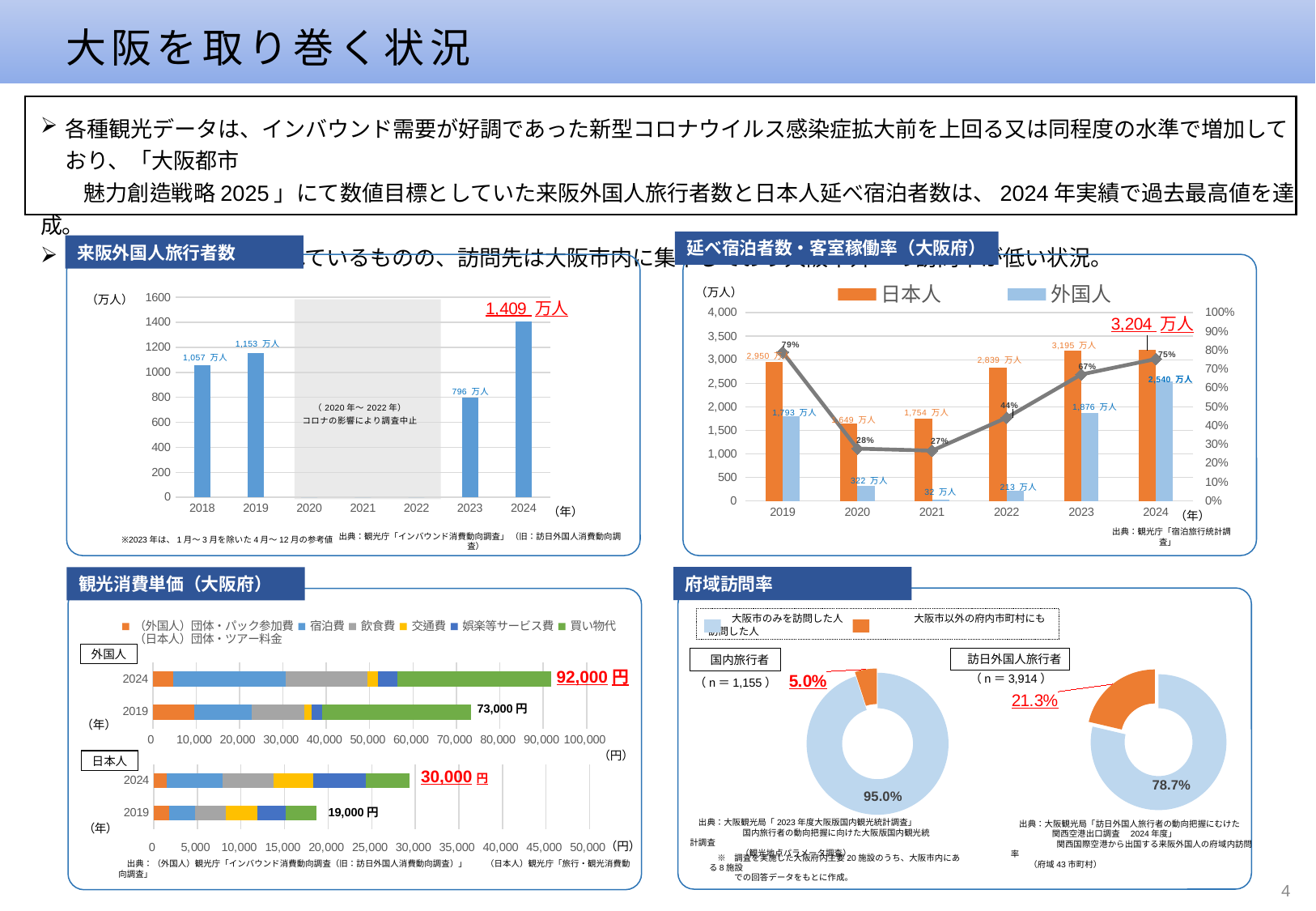

大阪を取り巻く状況

各種観光データは、インバウンド需要が好調であった新型コロナウイルス感染症拡大前を上回る又は同程度の水準で増加しており、「大阪都市
　　魅力創造戦略2025」にて数値目標としていた来阪外国人旅行者数と日本人延べ宿泊者数は、2024年実績で過去最高値を達成。
大阪に多く観光客が訪れているものの、訪問先は大阪市内に集中しており大阪市外への訪問率が低い状況。

延べ宿泊者数・客室稼働率（大阪府）
来阪外国人旅行者数

### Chart

| Category | 列1 |
|---|---|
| 2018 | 1057.0 |
| 2019 | 1153.0 |
| 2020 | 0.0 |
| 2021 | 0.0 |
| 2022 | 0.0 |
| 2023 | 796.0 |
| 2024 | 1409.0 |

### Chart

| Category | 日本人 | 外国人 | 客室稼働率 |
|---|---|---|---|
| 2019 | 2950.0 | 1793.0 | 0.79 |
| 2020 | 1649.0 | 322.0 | 0.278 |
| 2021 | 1754.0 | 32.0 | 0.267 |
| 2022 | 2839.0 | 213.0 | 0.442 |
| 2023 | 3195.0 | 1876.0 | 0.672 |
| 2024 | 3204.0 | 2540.0 | 0.754 |
（万人）
（万人）

（年）
（年）
　出典：観光庁「宿泊旅行統計調査」
※2023年は、1月～3月を除いた4月～12月の参考値
　出典：観光庁「インバウンド消費動向調査」 （旧：訪日外国人消費動向調査）
府域訪問率
観光消費単価（大阪府）

### Chart

| Category | （外国人）団体・パック参加費
（日本人）団体・ツアー料金 | 宿泊費 | 飲食費 | 交通費 | 娯楽等サービス費 | 買い物代 |
|---|---|---|---|---|---|---|
| 2019 | 9578.0 | 13201.0 | 12221.0 | 1526.0 | 2461.0 | 34464.0 |
| 2024 | 4728.0 | 25891.0 | 18965.0 | 2320.0 | 4488.0 | 35381.0 |

　　大阪市のみを訪問した人　　　　　　　大阪市以外の府内市町村にも訪問した人

### Chart

| Category | 訪問率 |
|---|---|
| 大阪市のみに訪問した人 | 0.787 |
| 大阪市以外の府内市町村に訪問した人 | 0.213 |
外国人
　訪日外国人旅行者
　国内旅行者

### Chart

| Category | 訪問率 |
|---|---|
| 大阪市のみに訪問した人 | 0.95 |
| 大阪市以外の府内市町村に訪問した人 | 0.05 |
（n＝3,914）
92,000円
（n＝1,155）
73,000円
（年）
（円）
日本人

### Chart

| Category | 団体・パック参加費 | 宿泊費 | 飲食費 | 交通費 | 娯楽等サービス費 | 買い物代 |
|---|---|---|---|---|---|---|
| 2019 | 1720.0 | 3030.0 | 3510.0 | 3650.0 | 3210.0 | 3580.0 |
| 2024 | 1480.0 | 6400.0 | 5880.0 | 4520.0 | 6050.0 | 5030.0 |
30,000円
19,000円
　出典：大阪観光局「訪日外国人旅行者の動向把握にむけた
  　　　　 関西空港出口調査　2024年度」
 　　　　　関西国際空港から出国する来阪外国人の府域内訪問率
         （府域43市町村）
　出典：大阪観光局「2023年度大阪版国内観光統計調査」
　　　　　 　国内旅行者の動向把握に向けた大阪版国内観光統計調査
　　　　　　（観光地点パラメータ調査）
（円）
　出典：（外国人）観光庁「インバウンド消費動向調査（旧：訪日外国人消費動向調査）」　　 （日本人）観光庁「旅行・観光消費動向調査」
　※　調査を実施した大阪府内主要20施設のうち、大阪市内にある8施設
　　　での回答データをもとに作成。
4